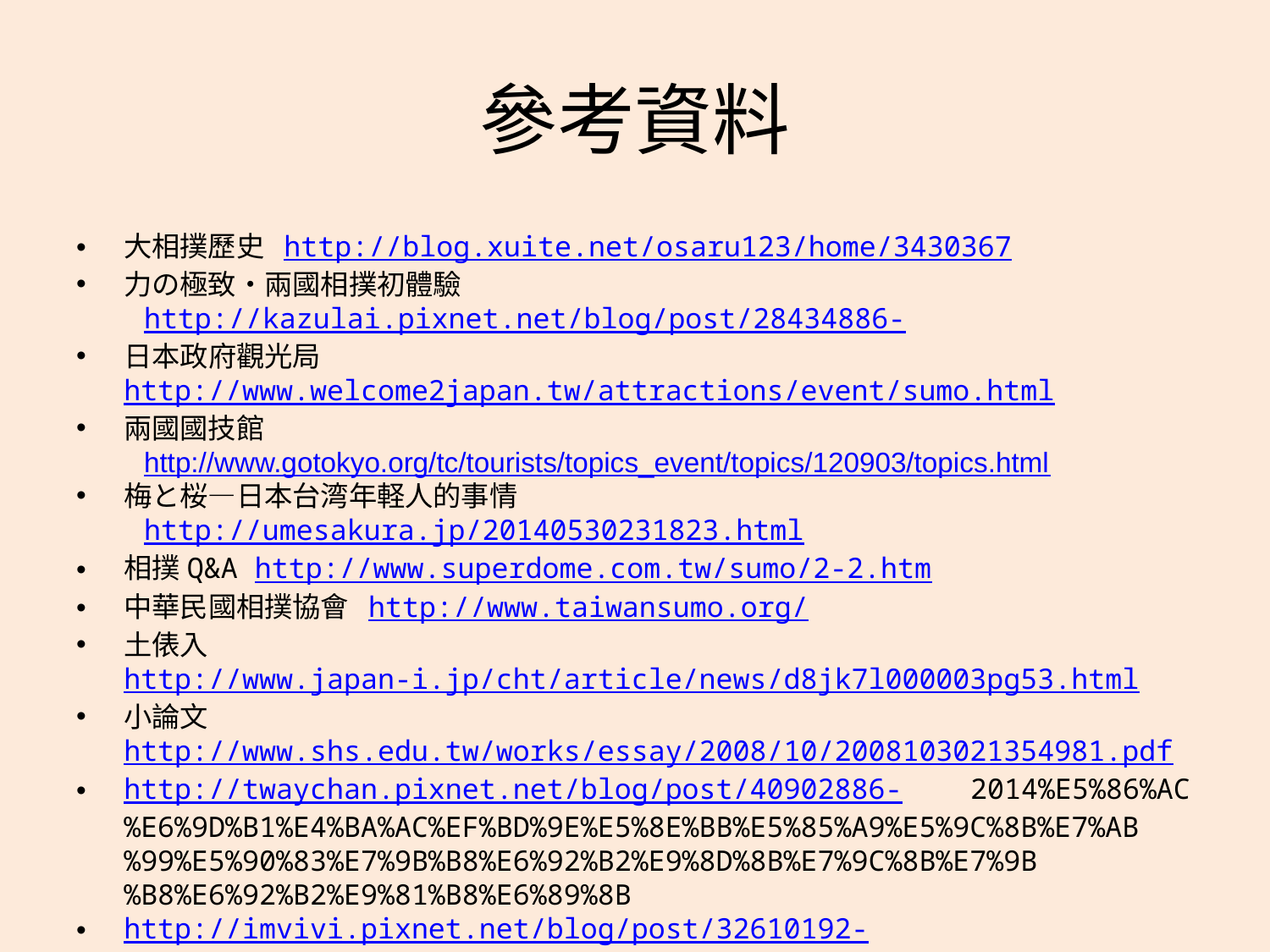

# 參考資料
大相撲歷史  http://blog.xuite.net/osaru123/home/3430367
力の極致‧兩國相撲初體驗
    http://kazulai.pixnet.net/blog/post/28434886-
日本政府觀光局 http://www.welcome2japan.tw/attractions/event/sumo.html
兩國國技館
    http://www.gotokyo.org/tc/tourists/topics_event/topics/120903/topics.html
梅と桜―日本台湾年軽人的事情
    http://umesakura.jp/20140530231823.html
相撲Q&A http://www.superdome.com.tw/sumo/2-2.htm
中華民國相撲協會  http://www.taiwansumo.org/
土俵入 http://www.japan-i.jp/cht/article/news/d8jk7l000003pg53.html
小論文 http://www.shs.edu.tw/works/essay/2008/10/2008103021354981.pdf
http://twaychan.pixnet.net/blog/post/40902886-    2014%E5%86%AC%E6%9D%B1%E4%BA%AC%EF%BD%9E%E5%8E%BB%E5%85%A9%E5%9C%8B%E7%AB%99%E5%90%83%E7%9B%B8%E6%92%B2%E9%8D%8B%E7%9C%8B%E7%9B%B8%E6%92%B2%E9%81%B8%E6%89%8B
http://imvivi.pixnet.net/blog/post/32610192- %E3%80%90%E9%95%B7%E9%87%8E%E3%80%82%E9%A3%9F%E3%80%91%E9%A9%9A%E4%BA%BA%E4%BB%BD%E9%87%8F!%E6%9C%89%E5%A4%A0%E5%A5%BD%E5%90%83!%E7%9A%84%E7%9B%B8%E6%92%B2%E7%81%AB%E9%8D%8B-